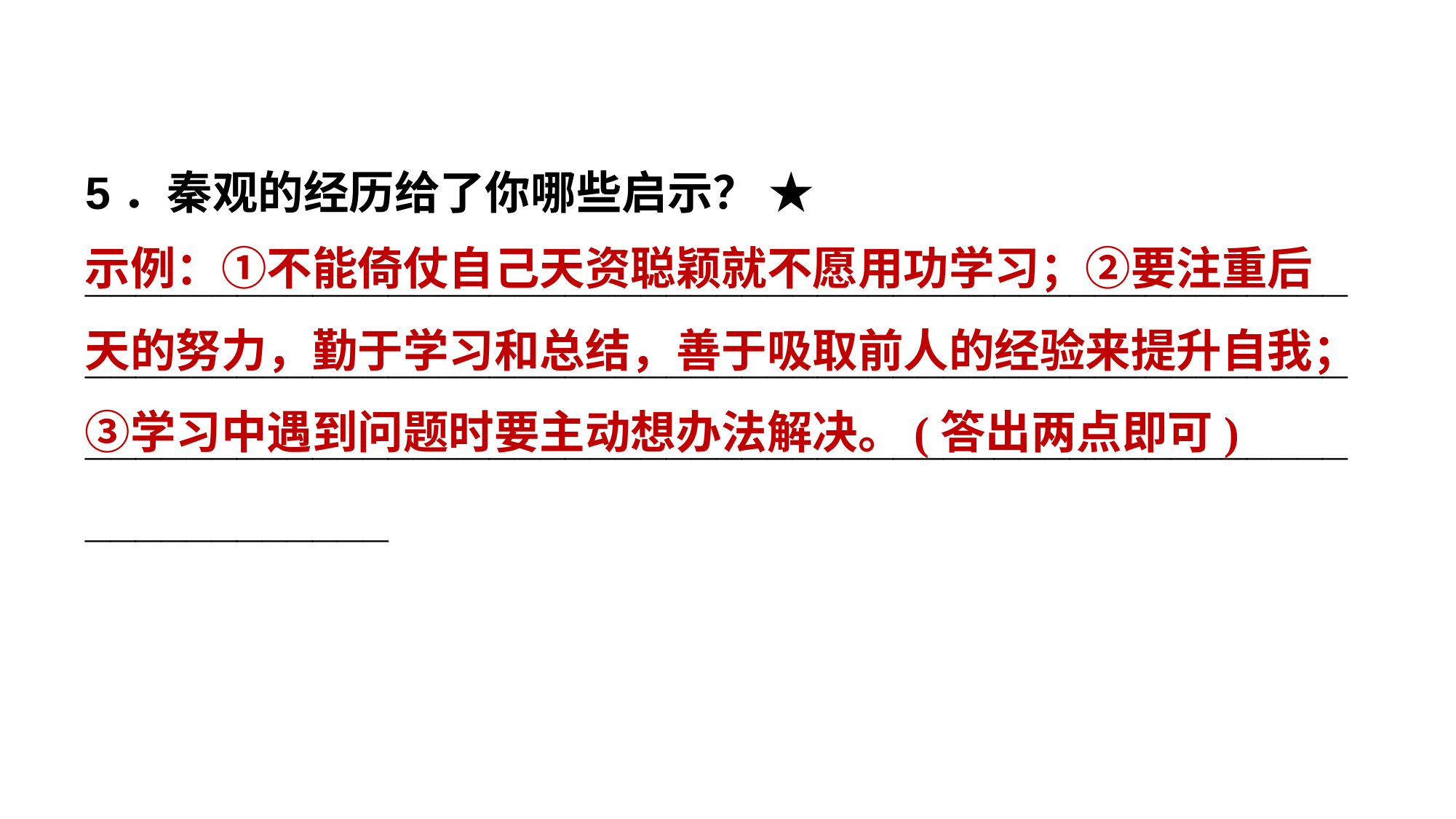

5．秦观的经历给了你哪些启示？ ★
__________________________________________________________________________________________________________________________________________________________________
示例：①不能倚仗自己天资聪颖就不愿用功学习；②要注重后天的努力，勤于学习和总结，善于吸取前人的经验来提升自我；③学习中遇到问题时要主动想办法解决。(答出两点即可)